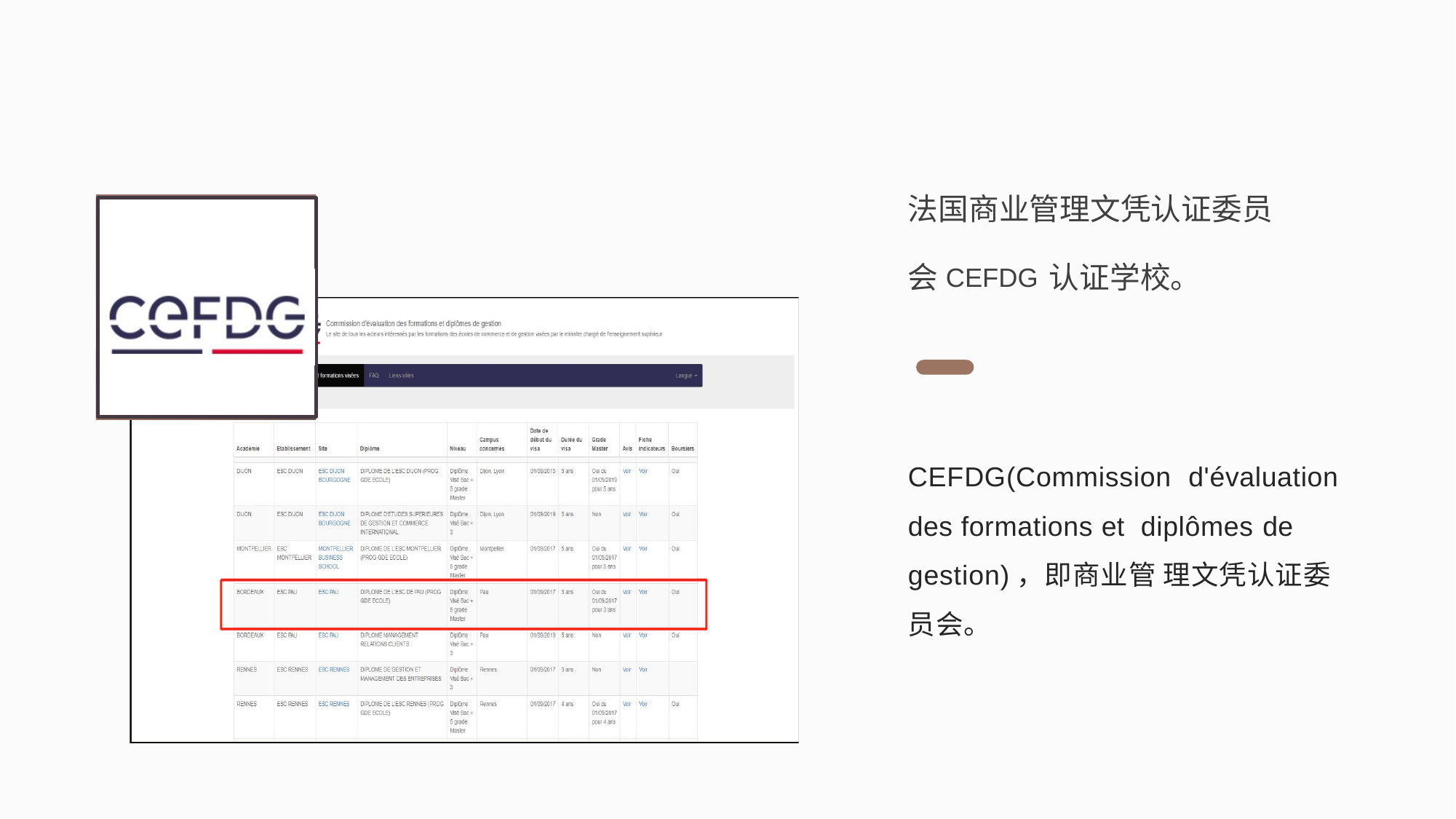

# 法国商业管理文凭认证委员 会CEFDG认证学校。

CEFDG(Commission  d'évaluation des formations et  diplômes de gestion)，即商业管 理文凭认证委员会。